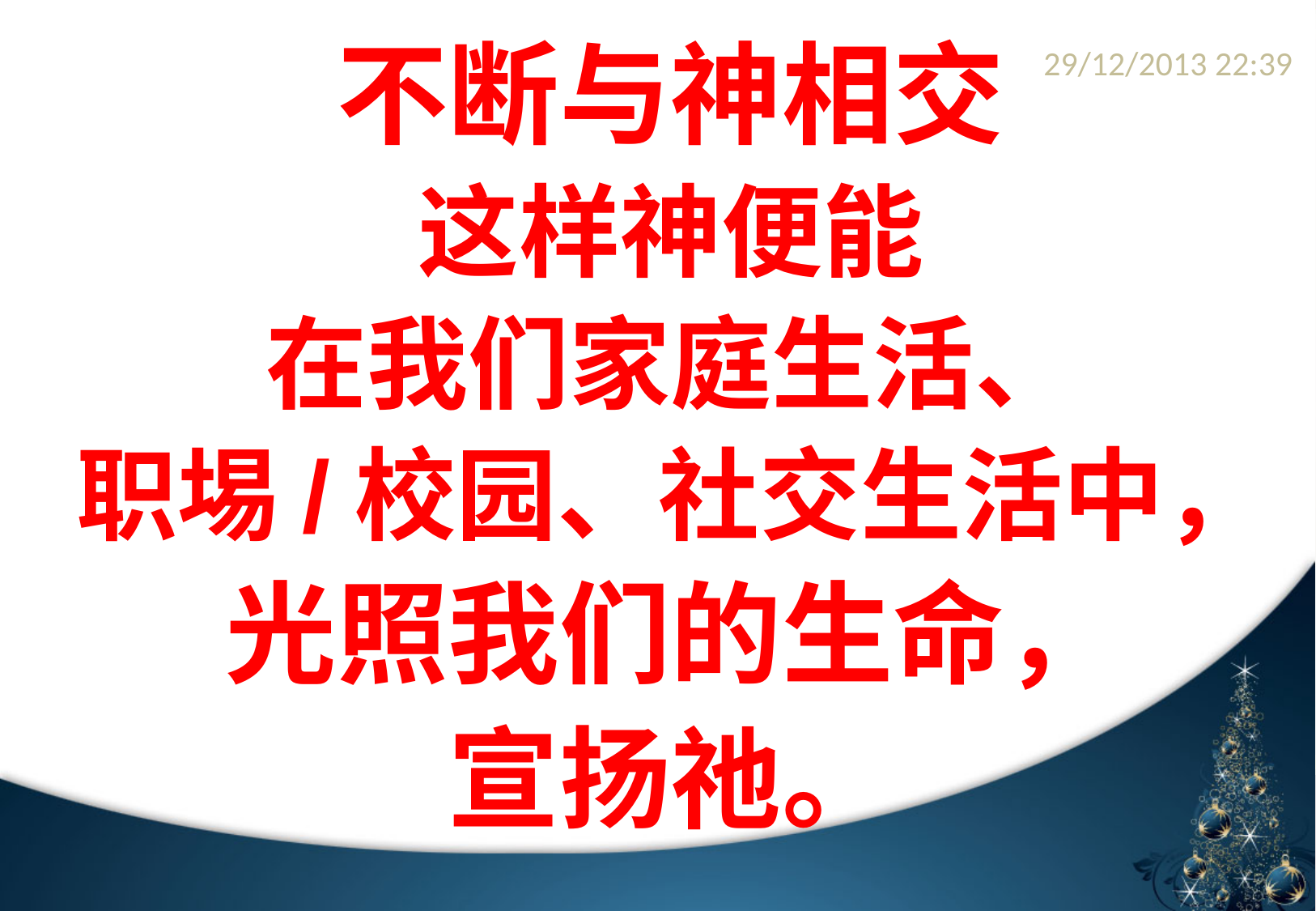

不断与神相交
这样神便能
在我们家庭生活、
职埸/校园、社交生活中，
光照我们的生命，
宣扬祂。
29/12/2013 22:39